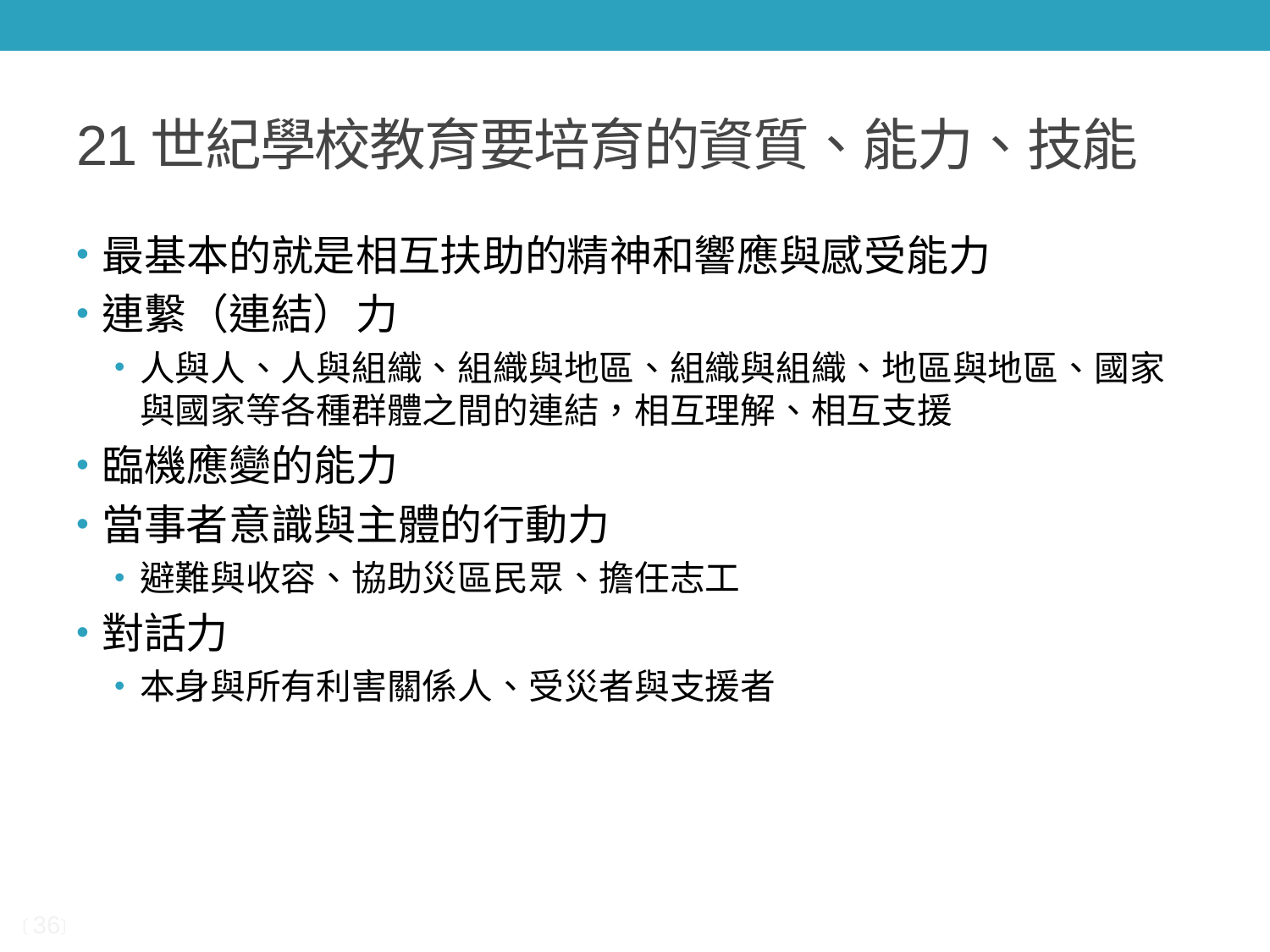

# 21世紀學校教育要培育的資質、能力、技能
最基本的就是相互扶助的精神和響應與感受能力
連繫（連結）力
人與人、人與組織、組織與地區、組織與組織、地區與地區、國家與國家等各種群體之間的連結，相互理解、相互支援
臨機應變的能力
當事者意識與主體的行動力
避難與收容、協助災區民眾、擔任志工
對話力
本身與所有利害關係人、受災者與支援者